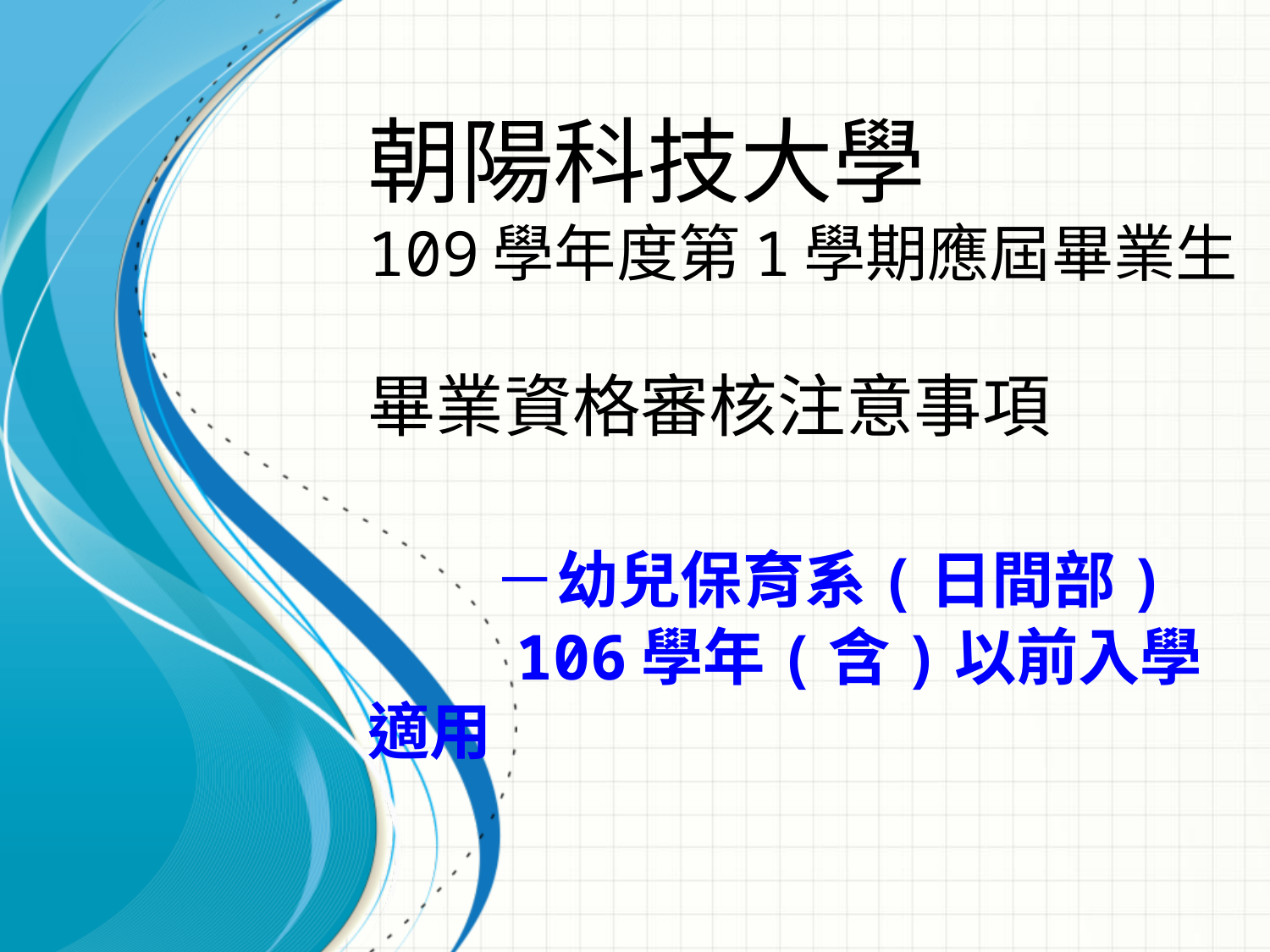

# 朝陽科技大學 109學年度第1學期應屆畢業生 畢業資格審核注意事項 　   －幼兒保育系(日間部) 106學年(含)以前入學適用